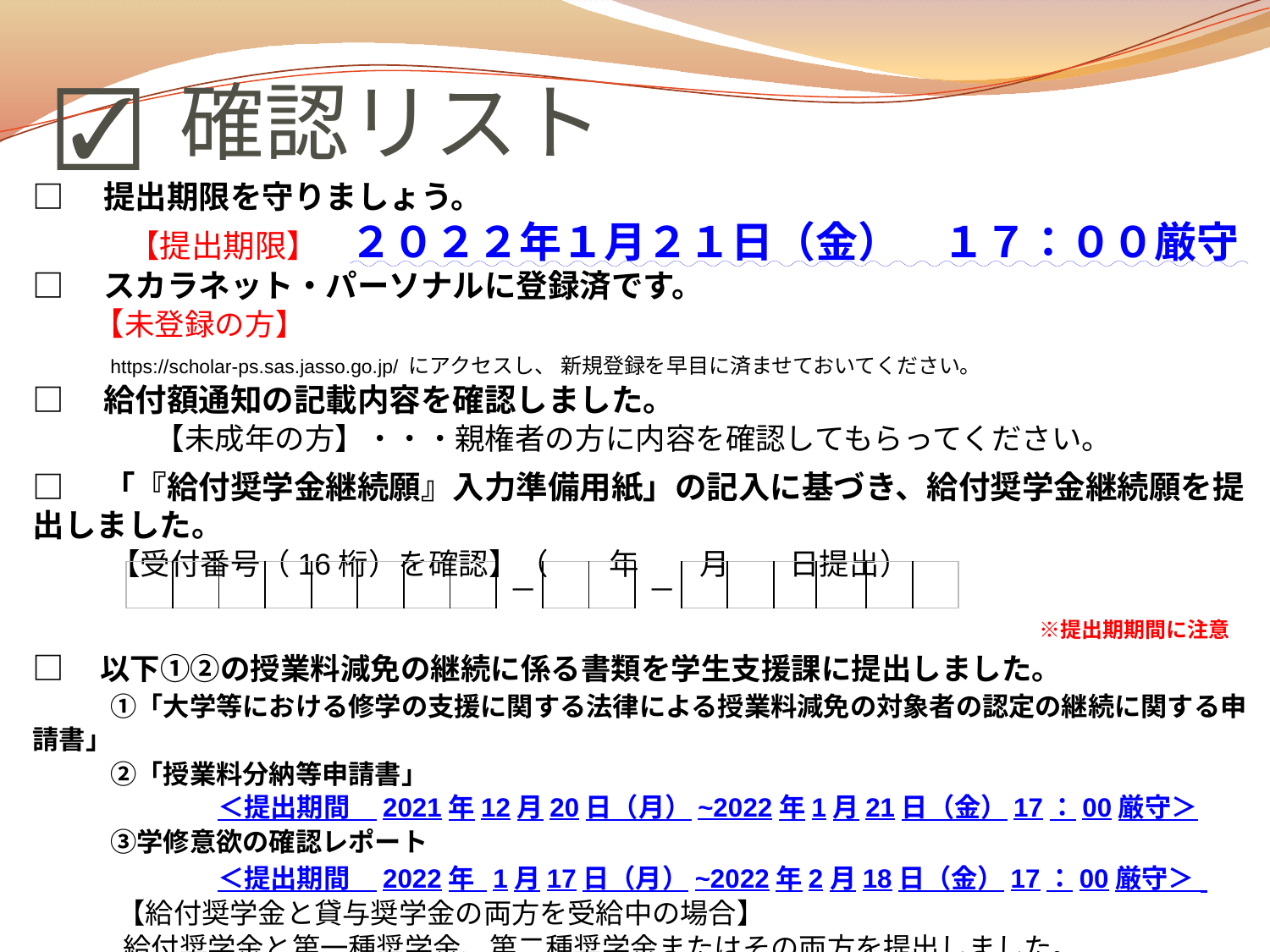

# ☑ 確認リスト
□　提出期限を守りましょう。
　　　【提出期限】　２０２２年１月２１日（金）　１７：００厳守
□　スカラネット・パーソナルに登録済です。
　    【未登録の方】
　　  https://scholar-ps.sas.jasso.go.jp/ にアクセスし、 新規登録を早目に済ませておいてください。
□　給付額通知の記載内容を確認しました。
　　　　【未成年の方】・・・親権者の方に内容を確認してもらってください。

□　「『給付奨学金継続願』入力準備用紙」の記入に基づき、給付奨学金継続願を提出しました。
　　  【受付番号（16桁）を確認】（　　年　　月　　日提出）

□　以下①➁の授業料減免の継続に係る書類を学生支援課に提出しました。
      　➀「大学等における修学の支援に関する法律による授業料減免の対象者の認定の継続に関する申請書」
      　➁「授業料分納等申請書」
　　　　　　　＜提出期間　2021年12月20日（月）~2022年1月21日（金）17：00厳守＞
      　③学修意欲の確認レポート
　　　　　　　＜提出期間　2022年  1月17日（月）~2022年2月18日（金）17：00厳守＞
　　　【給付奨学金と貸与奨学金の両方を受給中の場合】
　　　 給付奨学金と第一種奨学金、第二種奨学金またはその両方を提出しました。
      ※併給調整で第一種奨学金が０円の場合も継続願の提出が必要です
|  |  |  |  |  |  |  |  | － |  |  | － |  |  |  |  |  |  |
| --- | --- | --- | --- | --- | --- | --- | --- | --- | --- | --- | --- | --- | --- | --- | --- | --- | --- |

　　　　　 ※提出期期間に注意